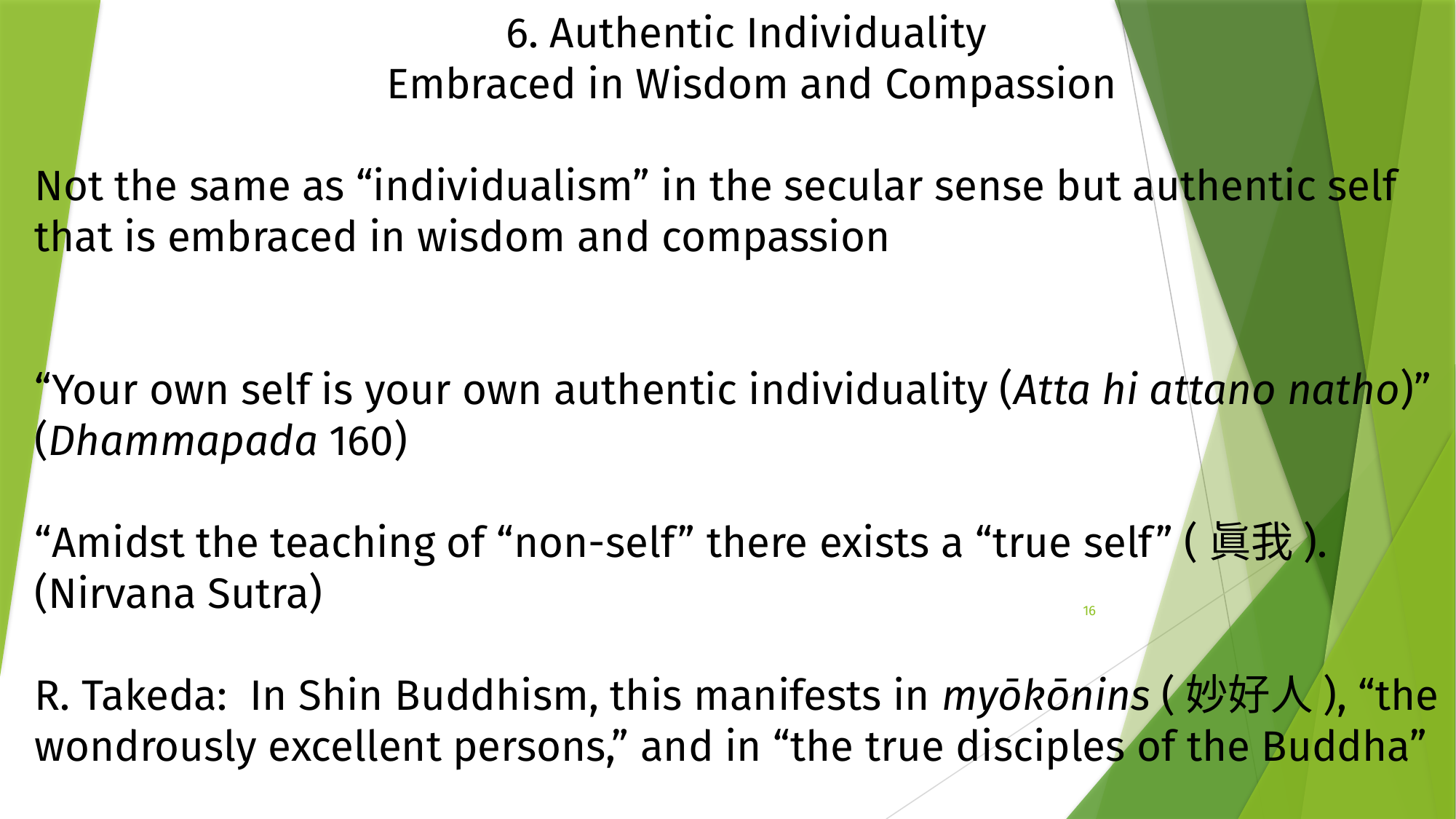

6. Authentic Individuality
Embraced in Wisdom and Compassion

Not the same as “individualism” in the secular sense but authentic self that is embraced in wisdom and compassion

“Your own self is your own authentic individuality (Atta hi attano natho)” (Dhammapada 160)

“Amidst the teaching of “non-self” there exists a “true self” (眞我).   (Nirvana Sutra)

R. Takeda:  In Shin Buddhism, this manifests in myōkōnins (妙好人), “the wondrously excellent persons,” and in “the true disciples of the Buddha”

16